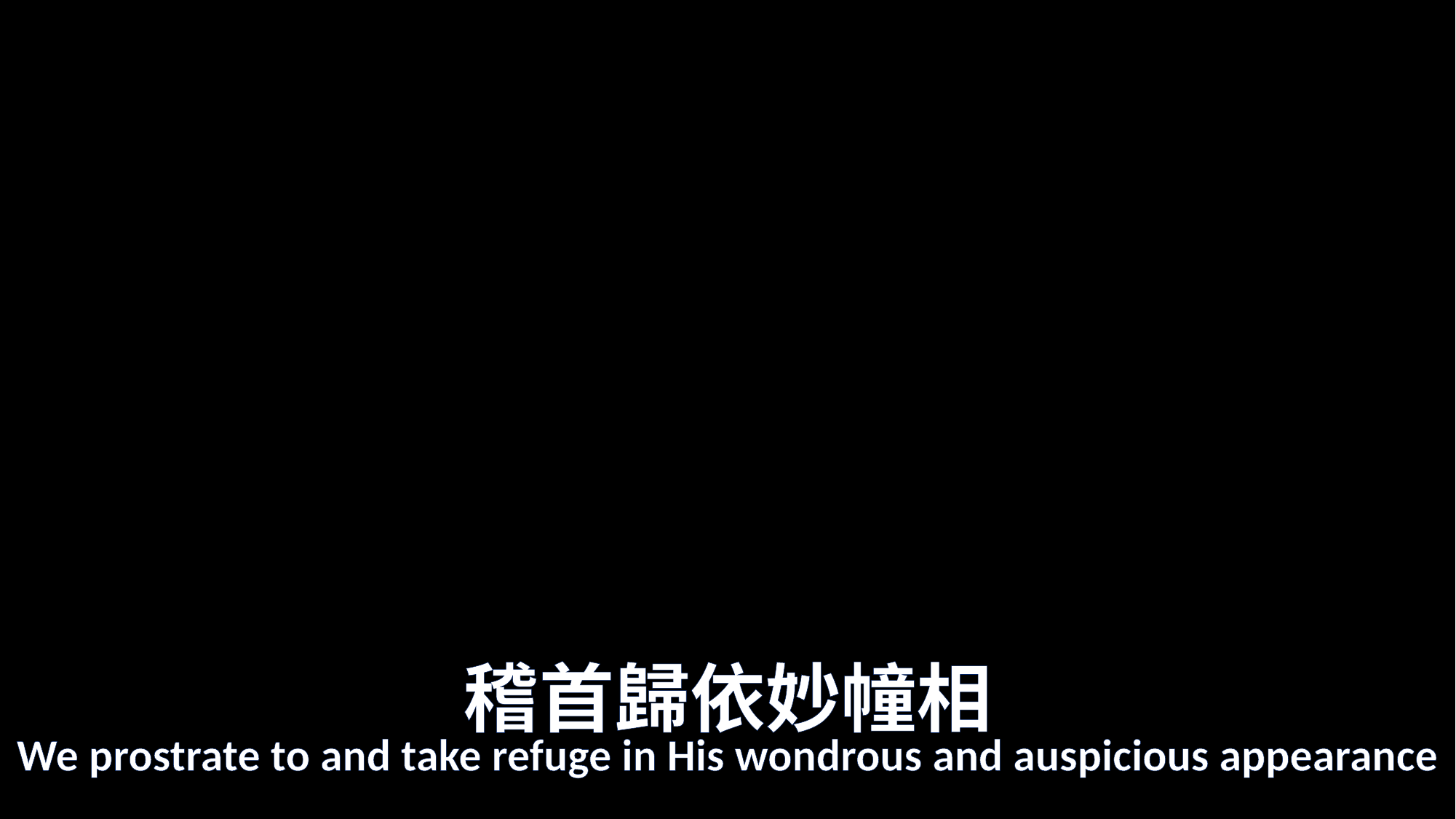

# 稽首歸依妙幢相
We prostrate to and take refuge in His wondrous and auspicious appearance